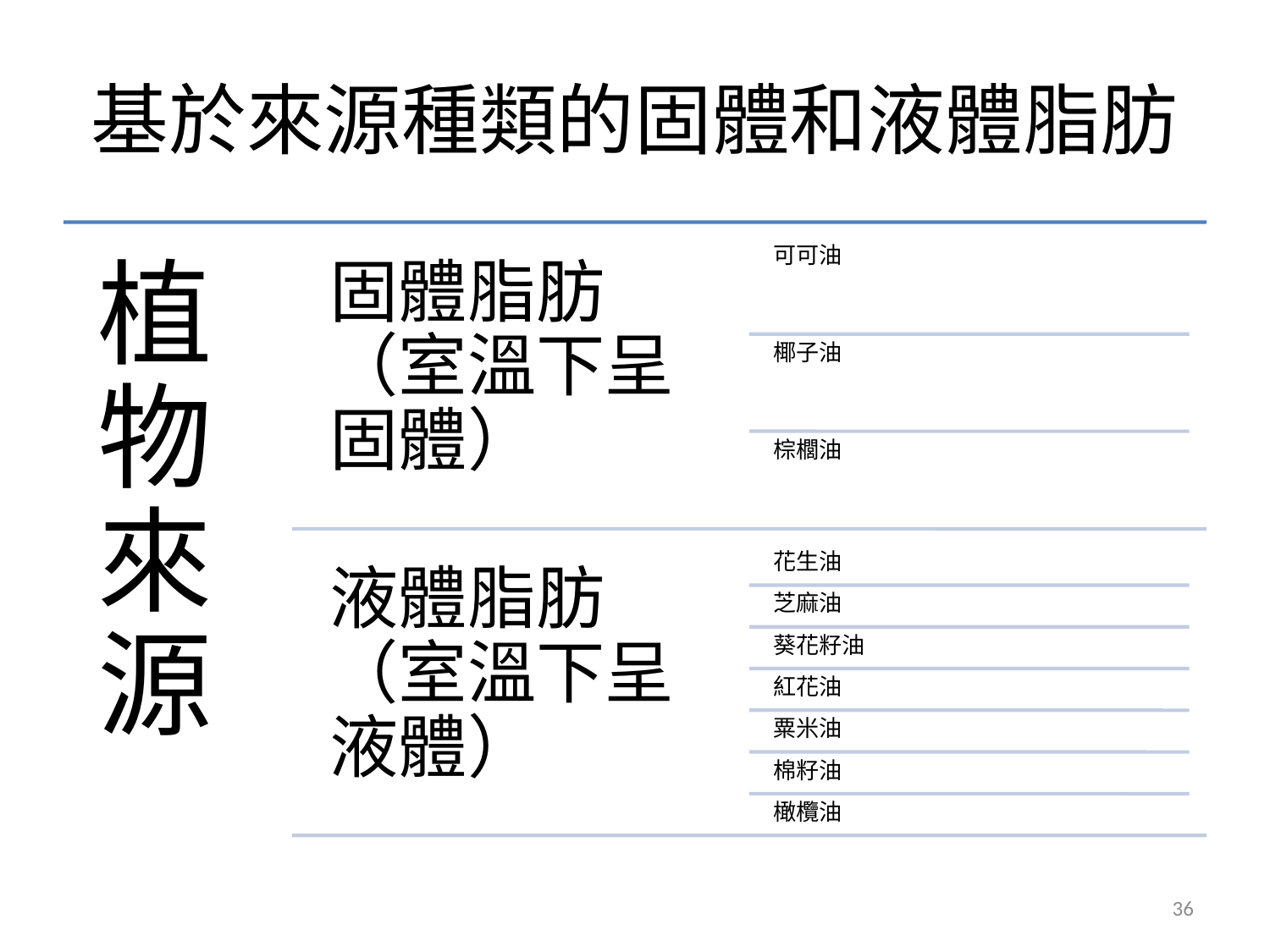

# 基於來源種類的固體和液體脂肪
植物來源
固體脂肪（室溫下呈固體）
可可油
椰子油
棕櫚油
液體脂肪（室溫下呈液體）
花生油
芝麻油
葵花籽油
紅花油
粟米油
棉籽油
橄欖油
36